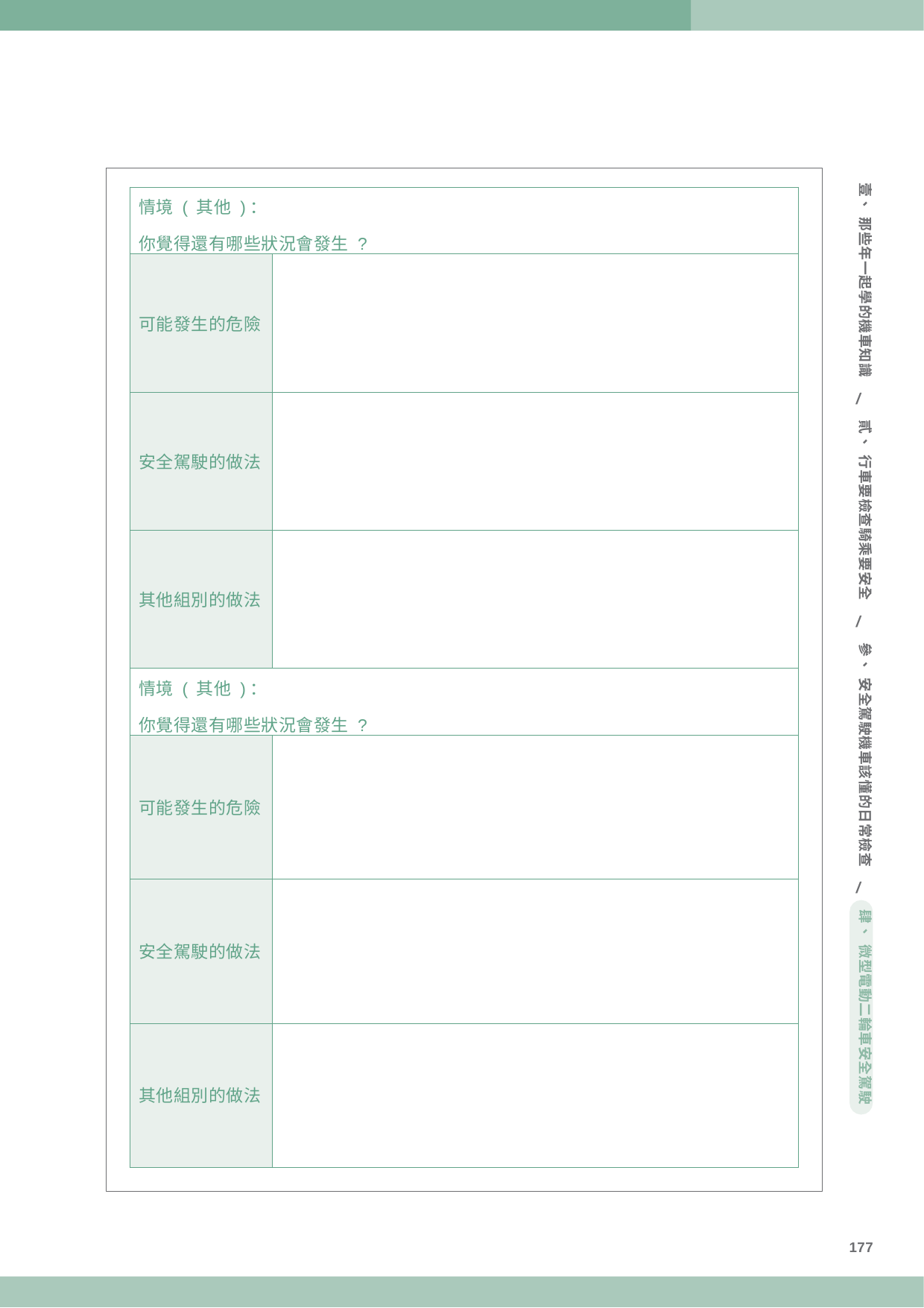

壹、  那些年一起學的機車知識
| 情境 ( 其他 )： 你覺得還有哪些狀況會發生 ? |  |
| --- | --- |
| 可能發生的危險 |  |
| 安全駕駛的做法 |  |
| 其他組別的做法 |  |
| 情境 ( 其他 )： 你覺得還有哪些狀況會發生 ? |  |
| 可能發生的危險 |  |
| 安全駕駛的做法 |  |
| 其他組別的做法 |  |
/
貳、  行車要檢查騎乘要安全
/
參、  安全駕駛機車該懂的日常檢查
/

肆、  微型電動二輪車安全駕駛
177